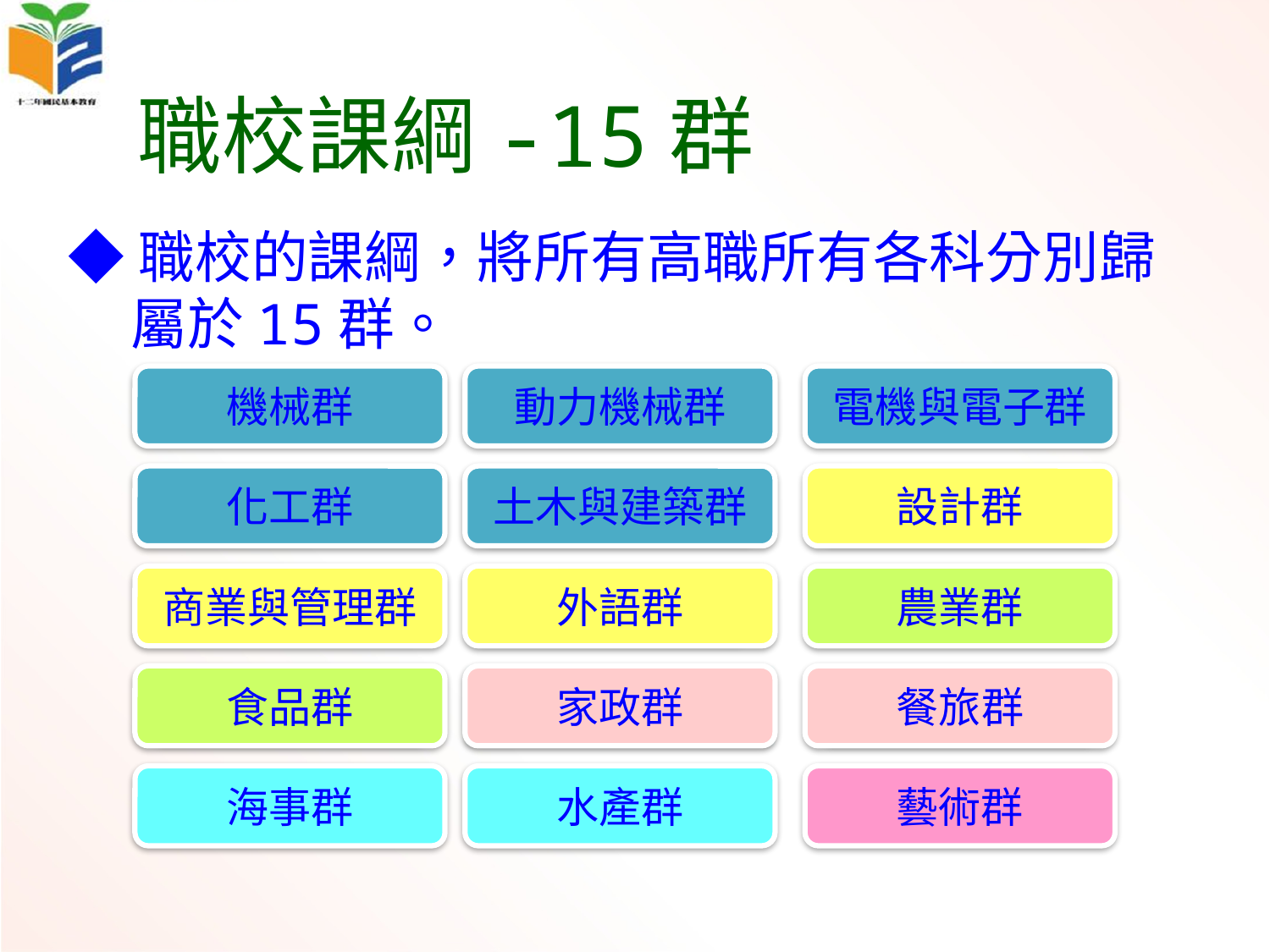

職校課綱-15群
◆職校的課綱，將所有高職所有各科分別歸屬於15群。
機械群
動力機械群
電機與電子群
化工群
土木與建築群
商業類
設計群
工業類
商業與管理群
外語群
農業類
農業群
食品群
家事類
海事水產類
家政群
餐旅群
藝術類
海事群
水產群
藝術群